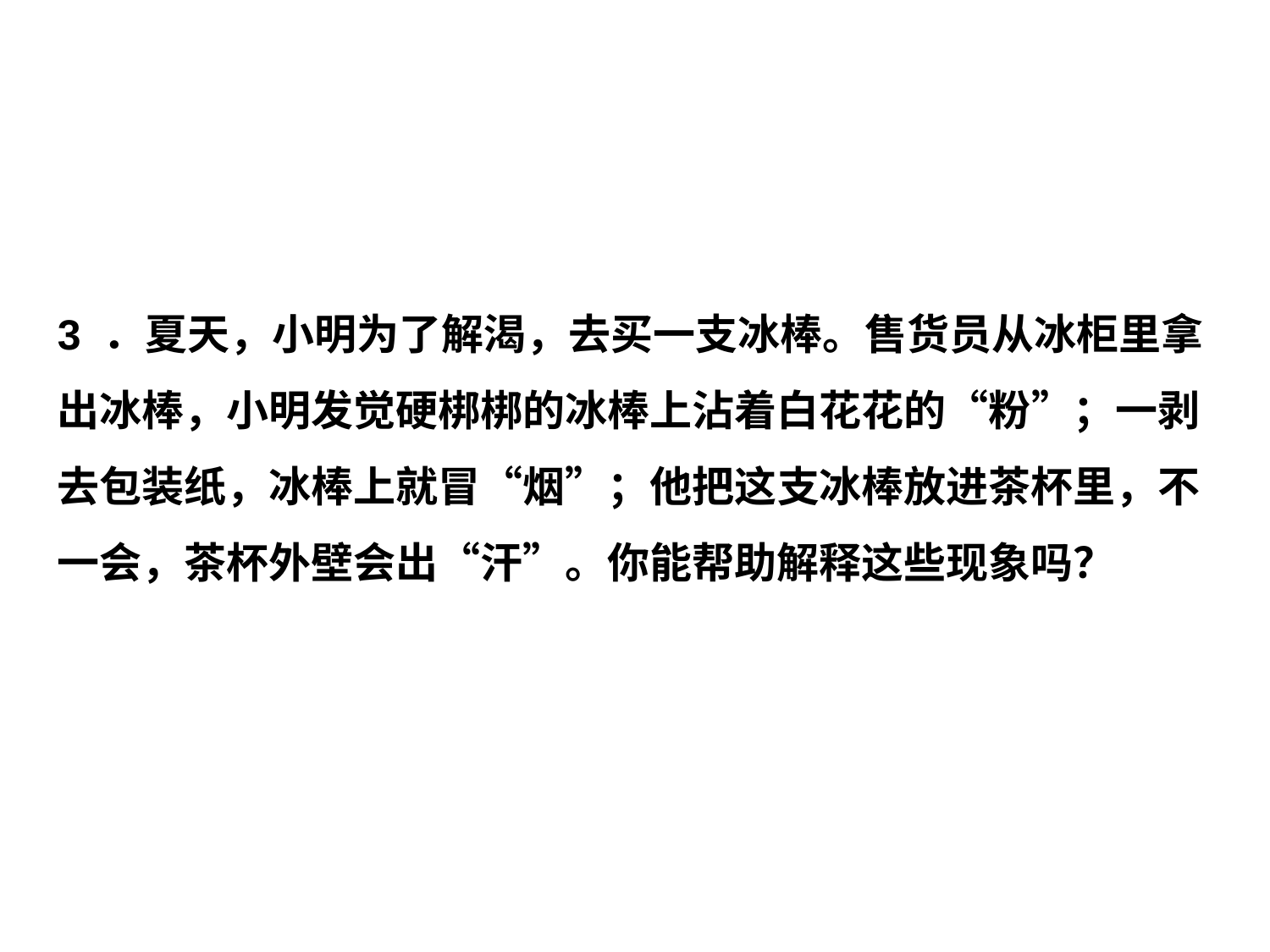

3 ．夏天，小明为了解渴，去买一支冰棒。售货员从冰柜里拿出冰棒，小明发觉硬梆梆的冰棒上沾着白花花的“粉”；一剥去包装纸，冰棒上就冒“烟”；他把这支冰棒放进茶杯里，不一会，茶杯外壁会出“汗”。你能帮助解释这些现象吗？